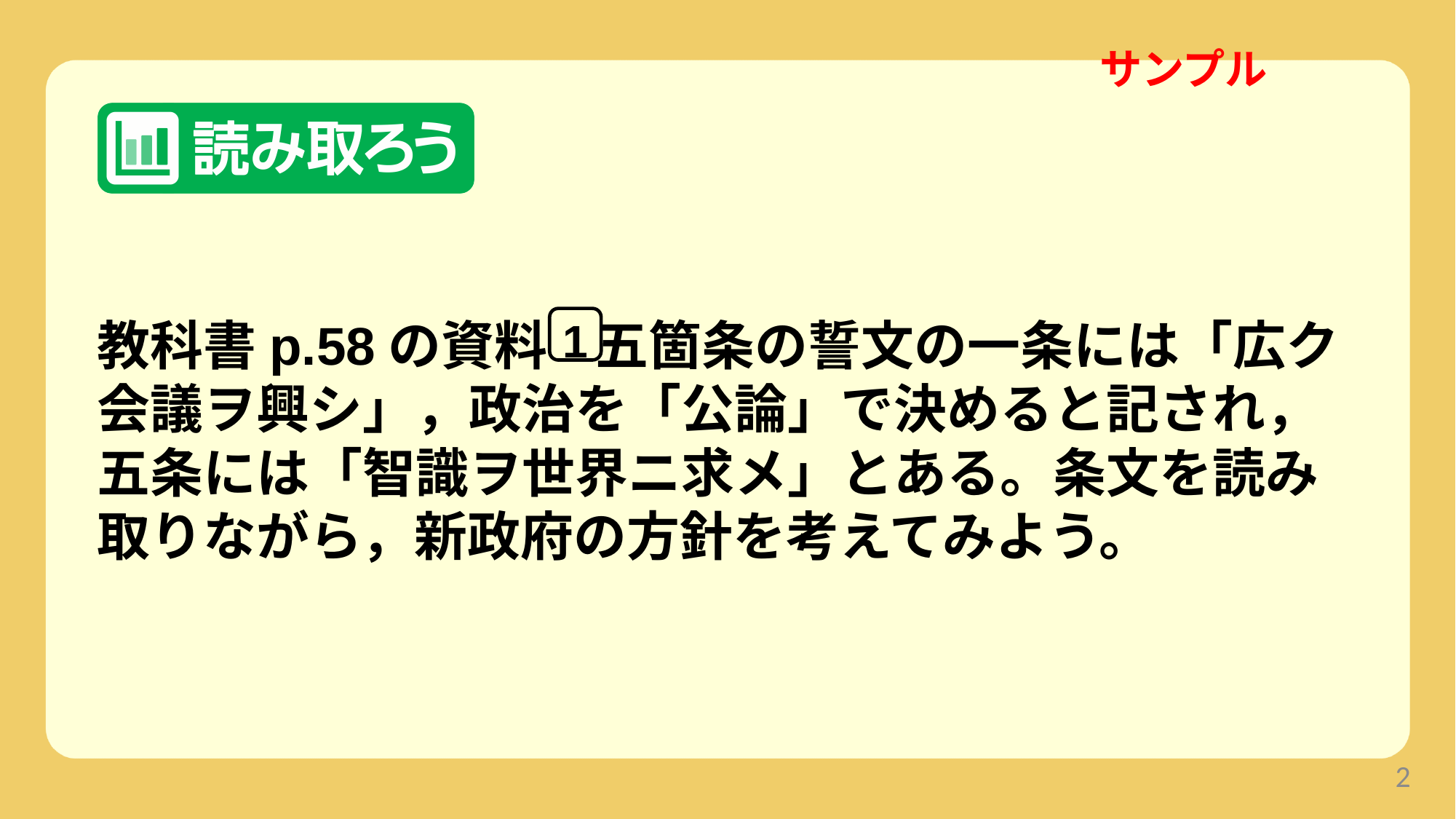

サンプル
教科書p.58の資料    五箇条の誓文の一条には「広ク会議ヲ興シ」，政治を「公論」で決めると記され，
五条には「智識ヲ世界ニ求メ」とある。条文を読み取りながら，新政府の方針を考えてみよう。
1